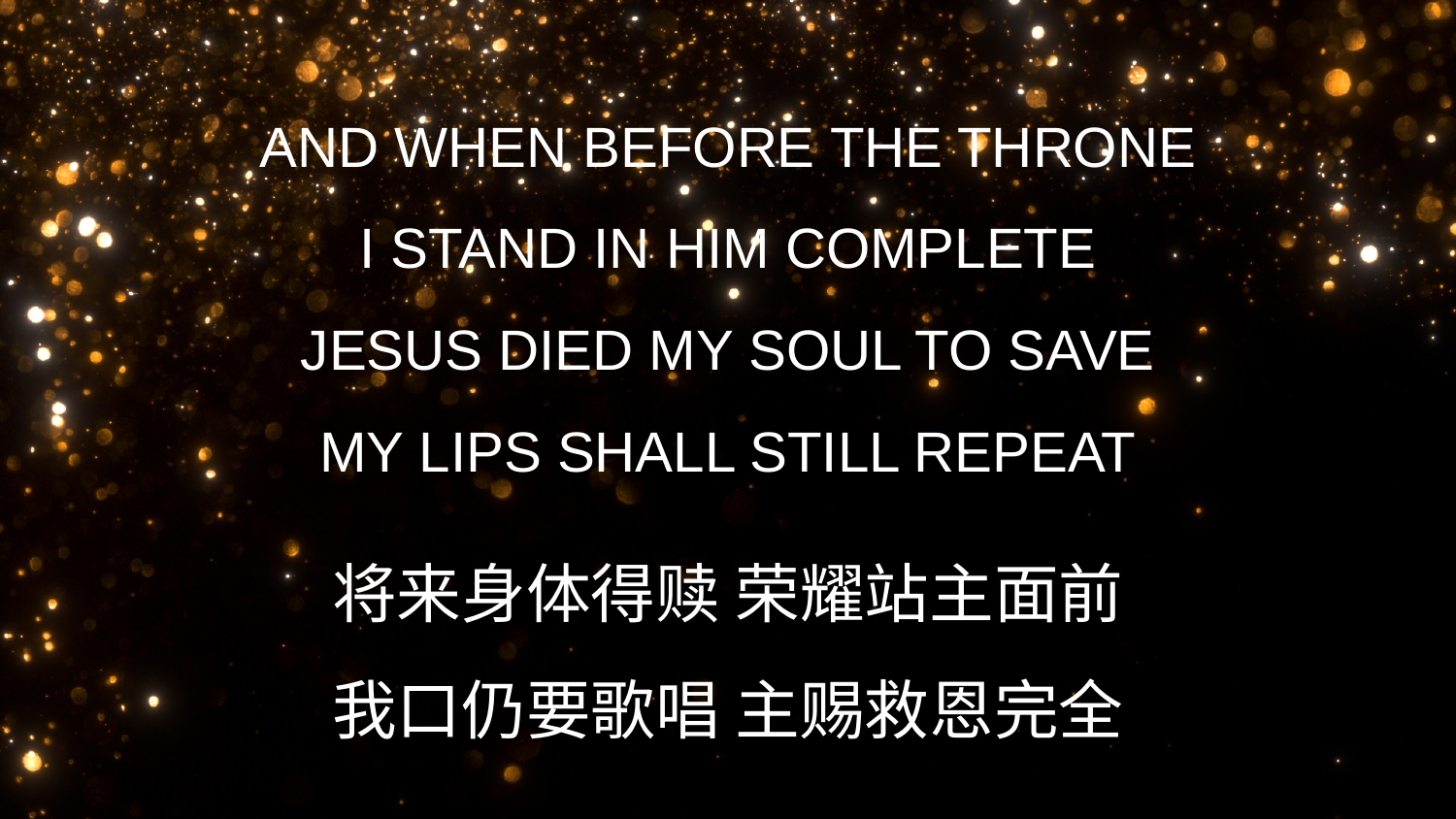

And when before the throne
I stand in Him complete
Jesus died my soul to save
My lips shall still repeat
# 将来身体得赎 荣耀站主面前 我口仍要歌唱 主赐救恩完全